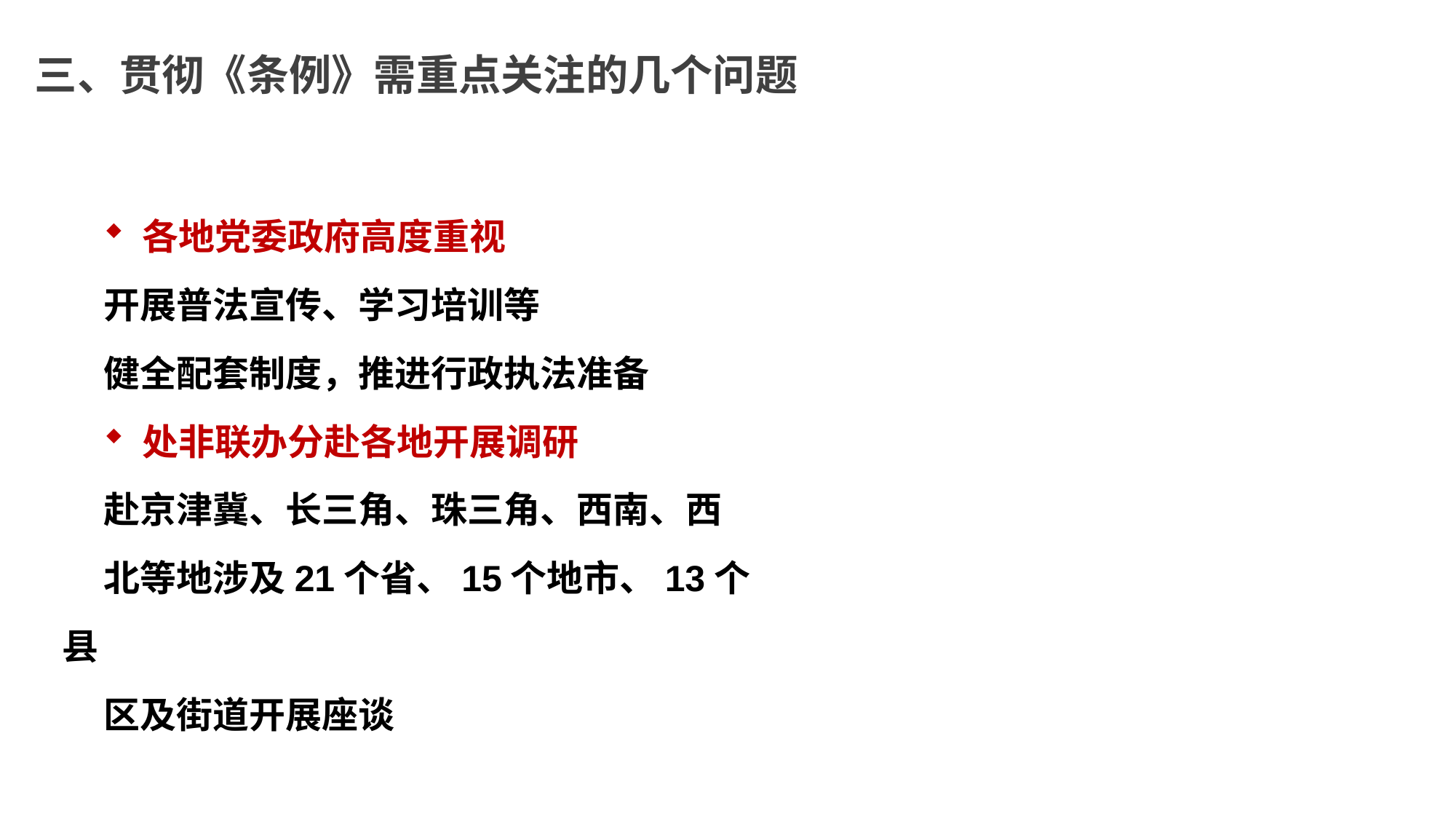

三、贯彻《条例》需重点关注的几个问题

 各地党委政府高度重视
    开展普法宣传、学习培训等
    健全配套制度，推进行政执法准备
 处非联办分赴各地开展调研
    赴京津冀、长三角、珠三角、西南、西
    北等地涉及21个省、15个地市、13个县
    区及街道开展座谈